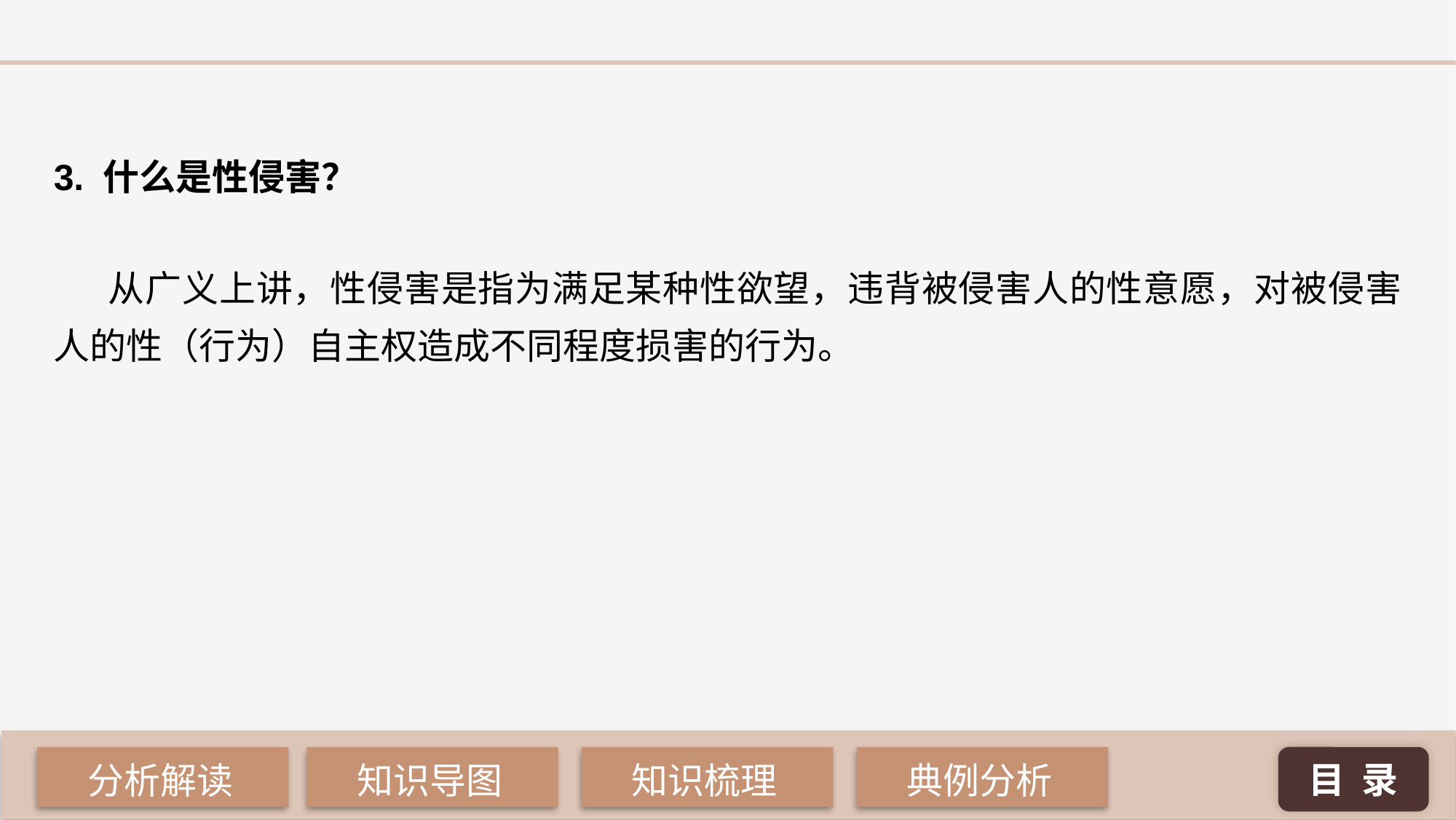

3. 什么是性侵害？
从广义上讲，性侵害是指为满足某种性欲望，违背被侵害人的性意愿，对被侵害人的性（行为）自主权造成不同程度损害的行为。